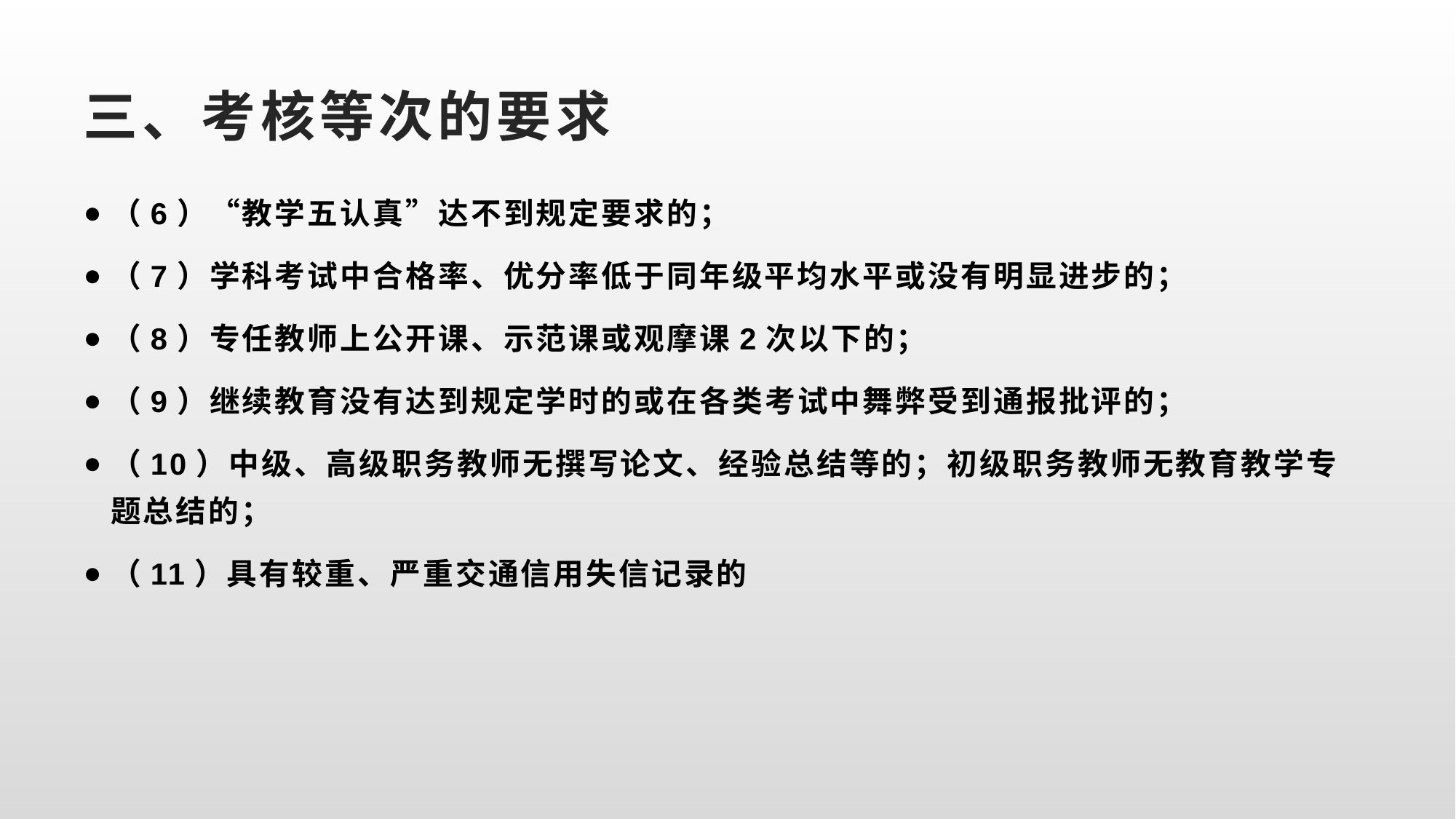

# 三、考核等次的要求
（6）“教学五认真”达不到规定要求的；
（7）学科考试中合格率、优分率低于同年级平均水平或没有明显进步的；
（8）专任教师上公开课、示范课或观摩课2次以下的；
（9）继续教育没有达到规定学时的或在各类考试中舞弊受到通报批评的；
（10）中级、高级职务教师无撰写论文、经验总结等的；初级职务教师无教育教学专题总结的；
（11）具有较重、严重交通信用失信记录的